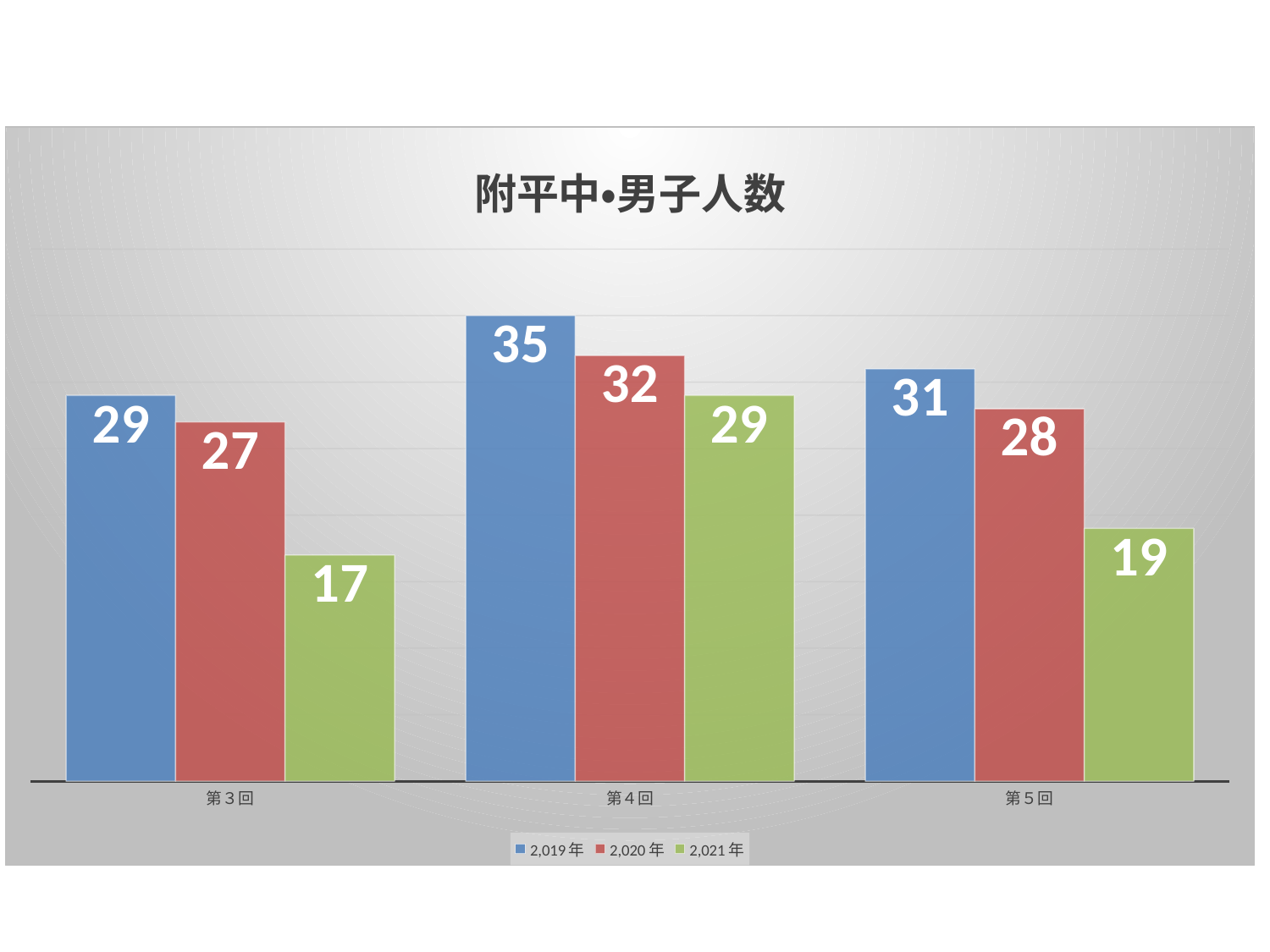

### Chart: 附平中・男子人数

| Category | 2,019年 | 2,020年 | 2,021年 |
|---|---|---|---|
| 第３回 | 29.0 | 27.0 | 17.0 |
| 第４回 | 35.0 | 32.0 | 29.0 |
| 第５回 | 31.0 | 28.0 | 19.0 |